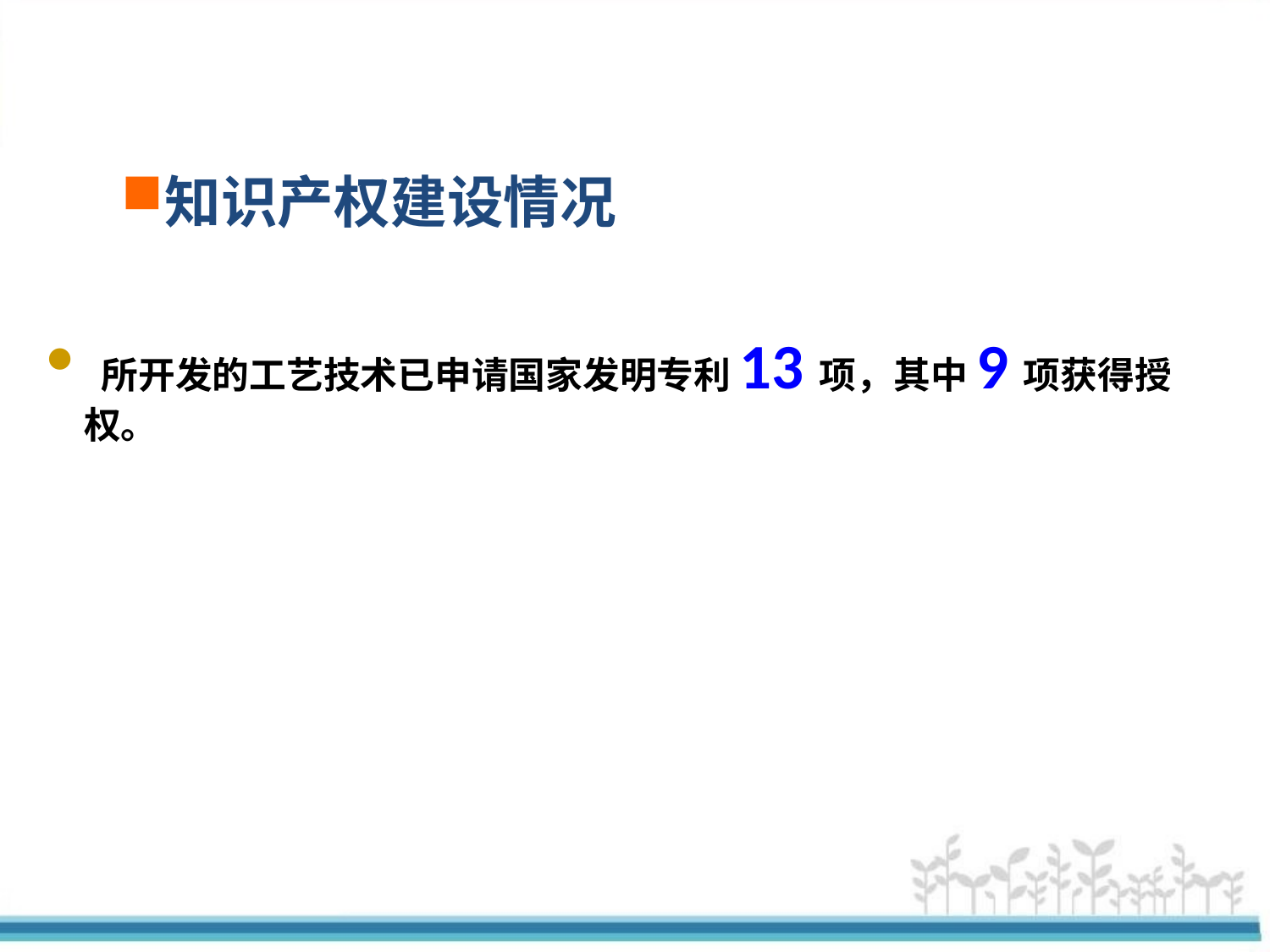

知识产权建设情况
 所开发的工艺技术已申请国家发明专利13项，其中9项获得授权。